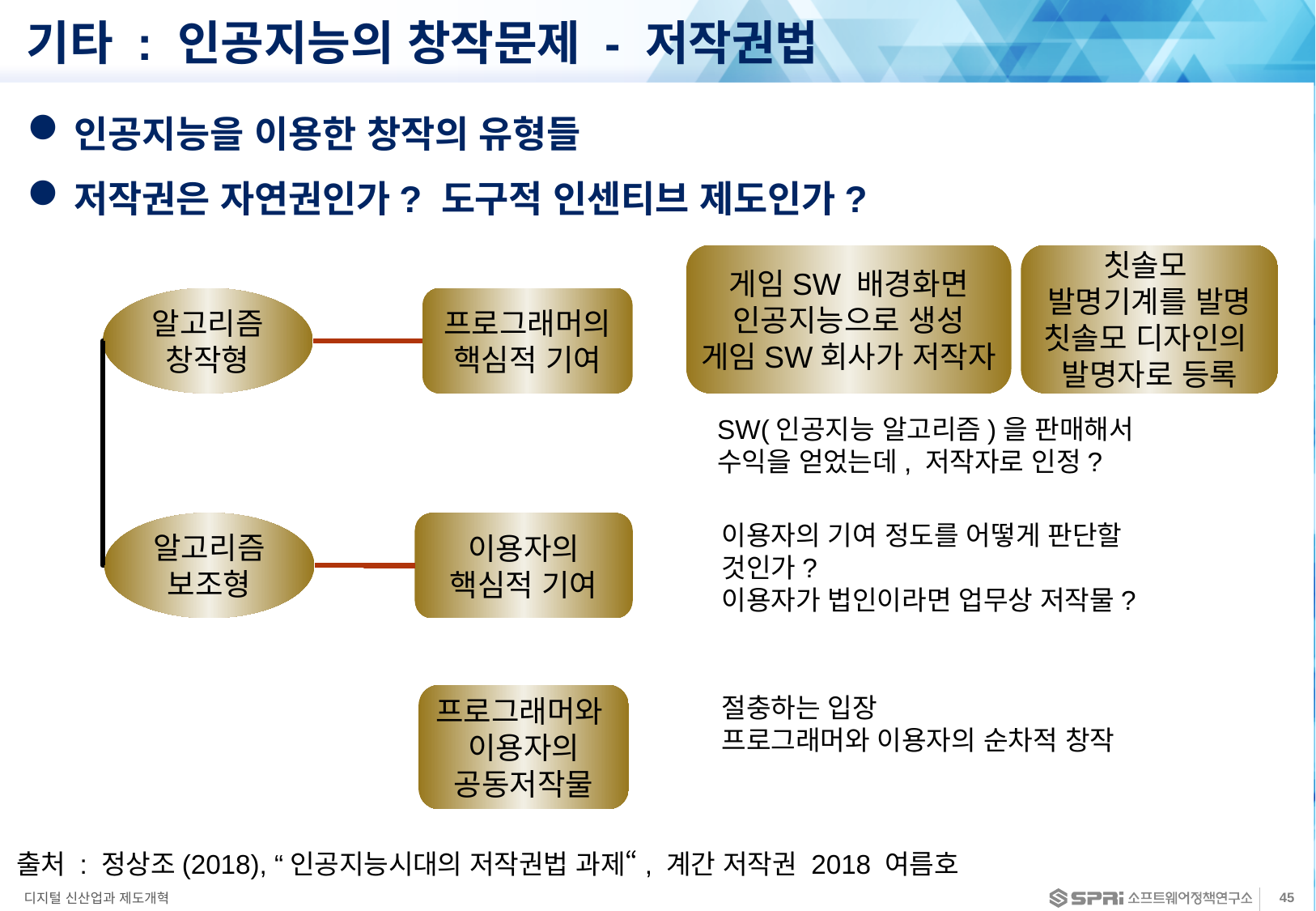

# 기타 : 인공지능의 창작문제 - 저작권법
인공지능을 이용한 창작의 유형들
저작권은 자연권인가? 도구적 인센티브 제도인가?
게임SW 배경화면
인공지능으로 생성
게임SW회사가 저작자
칫솔모
발명기계를 발명
칫솔모 디자인의
발명자로 등록
알고리즘
창작형
프로그래머의
핵심적 기여
SW(인공지능 알고리즘)을 판매해서 수익을 얻었는데, 저작자로 인정?
알고리즘
보조형
이용자의 기여 정도를 어떻게 판단할 것인가?
이용자가 법인이라면 업무상 저작물?
이용자의
핵심적 기여
프로그래머와
이용자의
공동저작물
절충하는 입장
프로그래머와 이용자의 순차적 창작

출처 : 정상조(2018), “인공지능시대의 저작권법 과제“, 계간 저작권 2018 여름호
디지털 신산업과 제도개혁